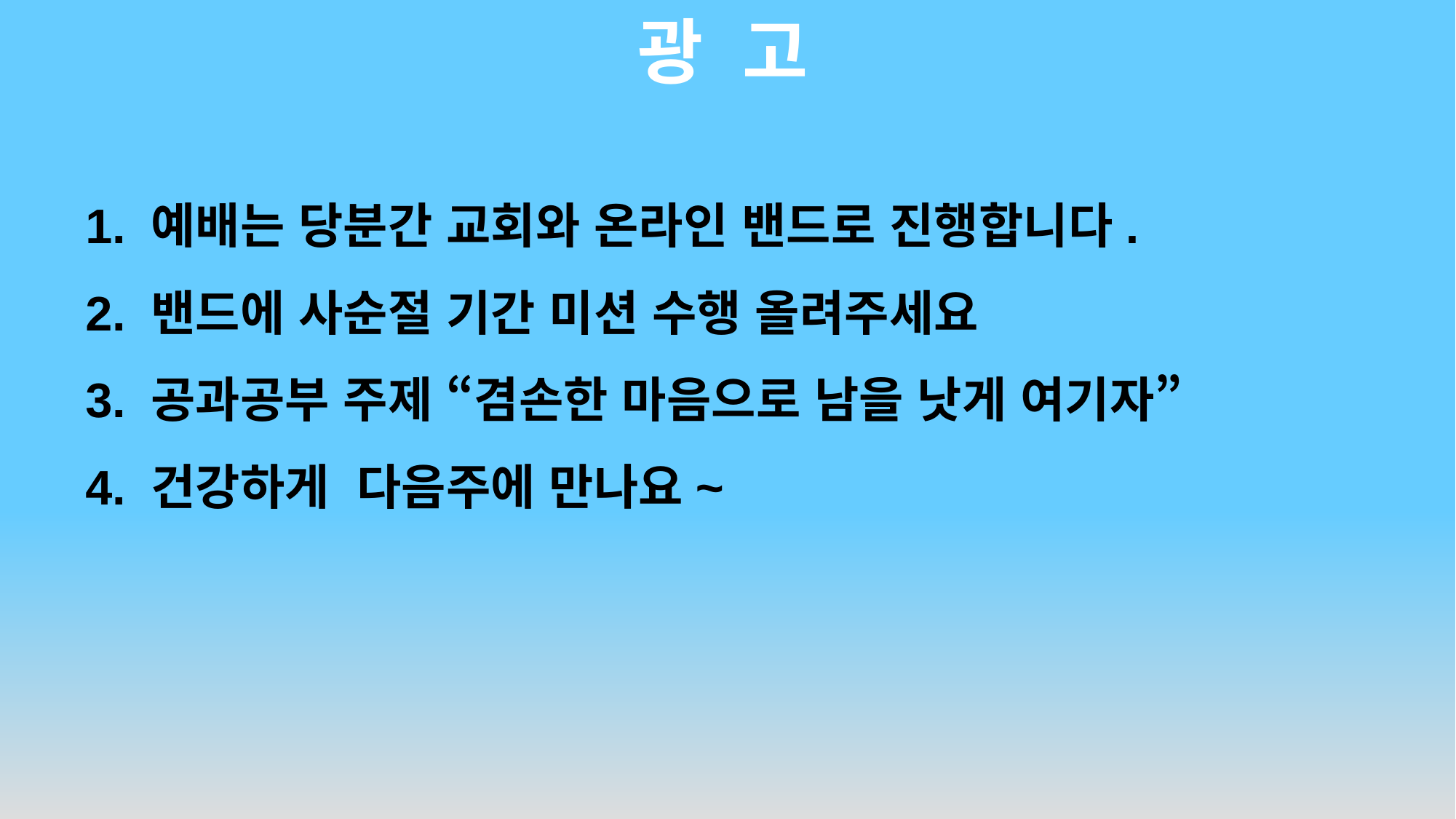

# 광  고
1. 예배는 당분간 교회와 온라인 밴드로 진행합니다.
2. 밴드에 사순절 기간 미션 수행 올려주세요
3. 공과공부 주제 “겸손한 마음으로 남을 낫게 여기자”
4. 건강하게  다음주에 만나요~